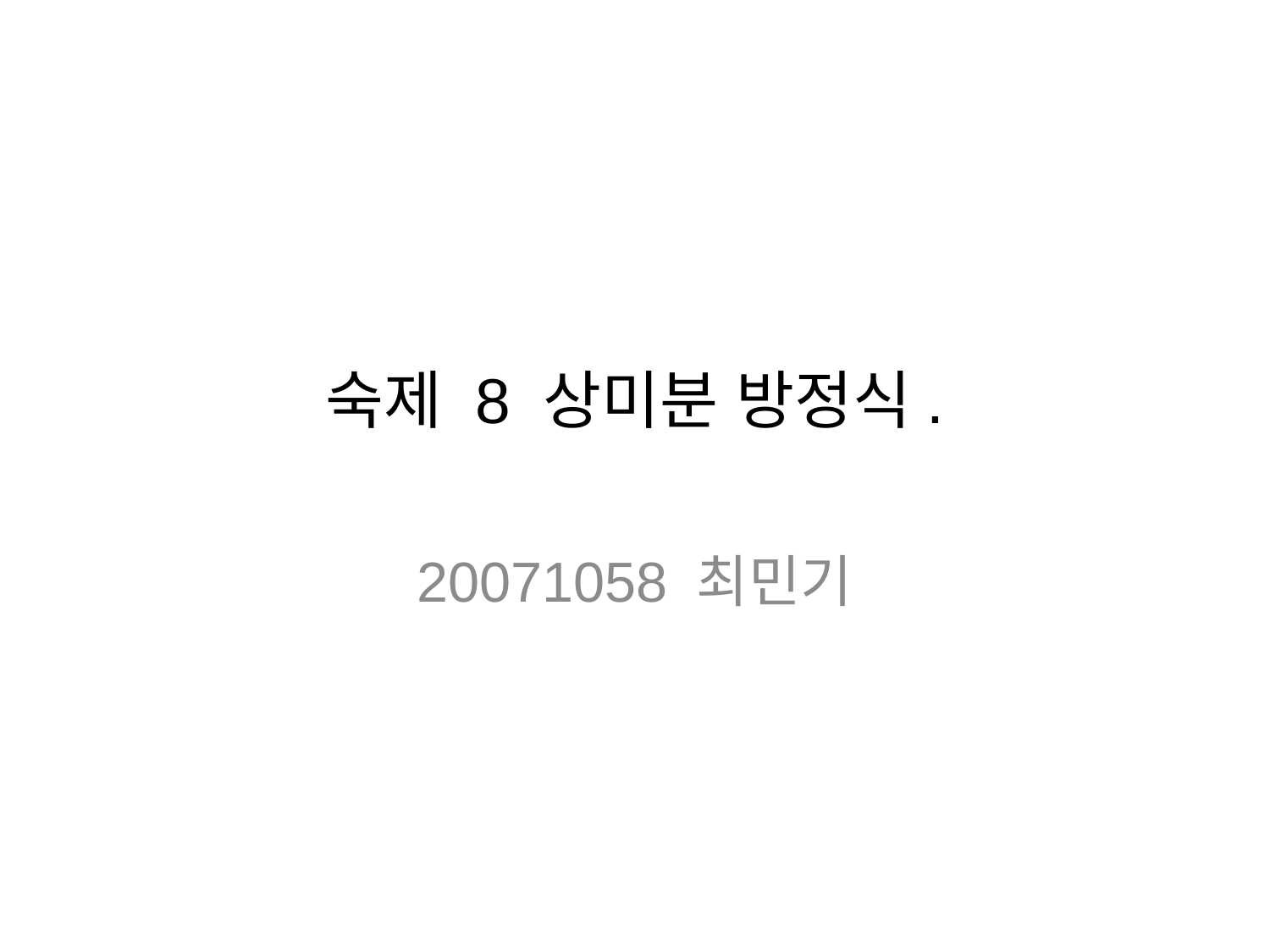

# 숙제 8 상미분 방정식.
20071058 최민기